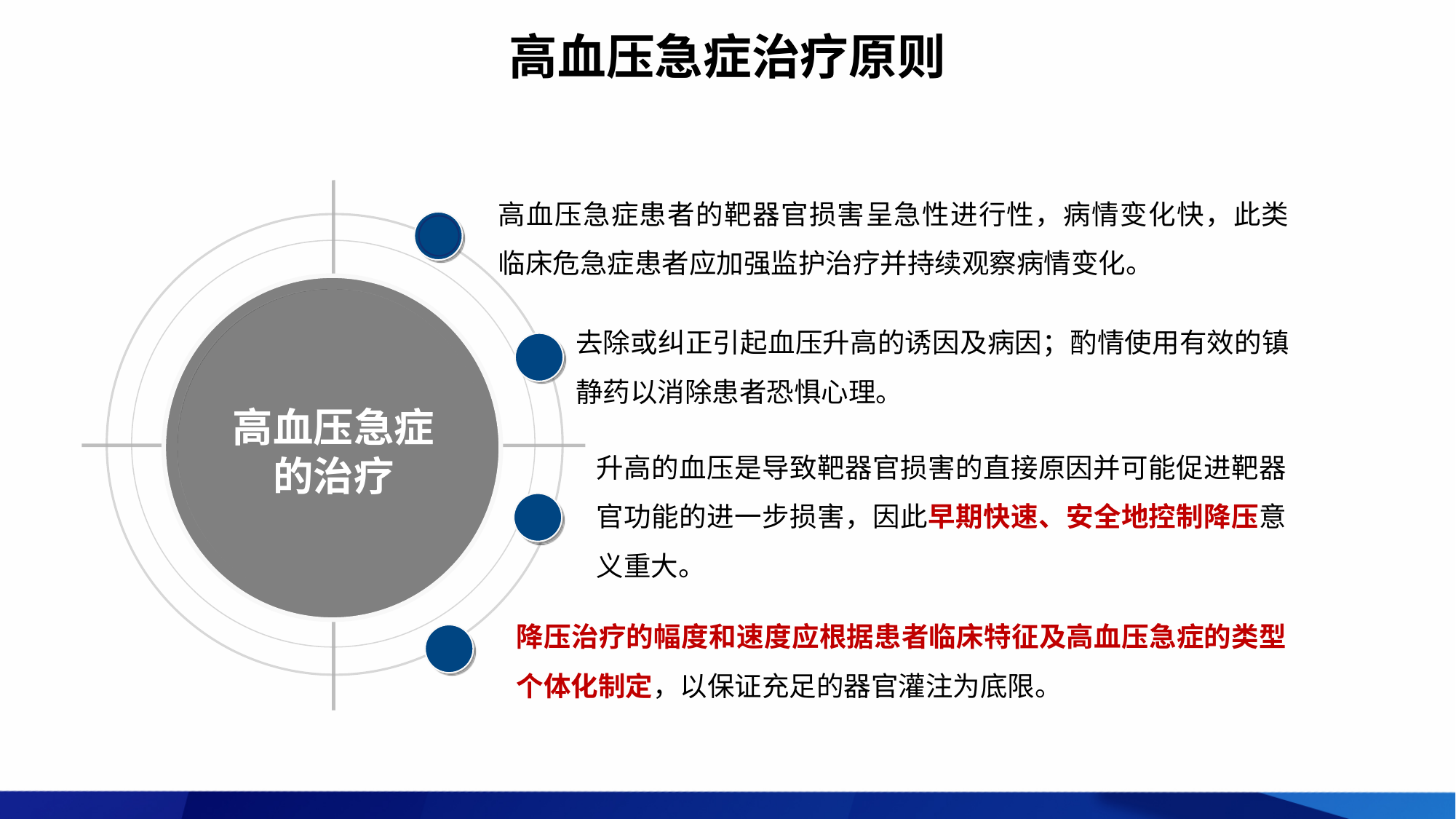

高血压急症治疗原则
高血压急症患者的靶器官损害呈急性进行性，病情变化快，此类临床危急症患者应加强监护治疗并持续观察病情变化。

可在24～48 h将血压缓慢降至160/100 mmHg。
许多高血压亚急症患者可通过口服降压药控制，如CCB、ACEI、ARB、α受体阻滞剂、β受体阻滞剂等，还可根据情况应用袢利尿剂。
初始治疗可以在门诊或急诊室，用药后观察5～6 h。2～3 d后门诊调整剂量，此后可应用长效制剂控制至最终的靶目标血压。
到急诊就诊的高血压亚急症患者在血压初步控制后，应提出调整口服药物治疗的建议，并建议患者定期去门诊治疗。
具有高危因素的高血压亚急症，如伴有心血管疾病的患者也可以住院治疗。

高血压急症
的治疗
去除或纠正引起血压升高的诱因及病因；酌情使用有效的镇静药以消除患者恐惧心理。

升高的血压是导致靶器官损害的直接原因并可能促进靶器官功能的进一步损害，因此早期快速、安全地控制降压意义重大。

降压治疗的幅度和速度应根据患者临床特征及高血压急症的类型个体化制定，以保证充足的器官灌注为底限。